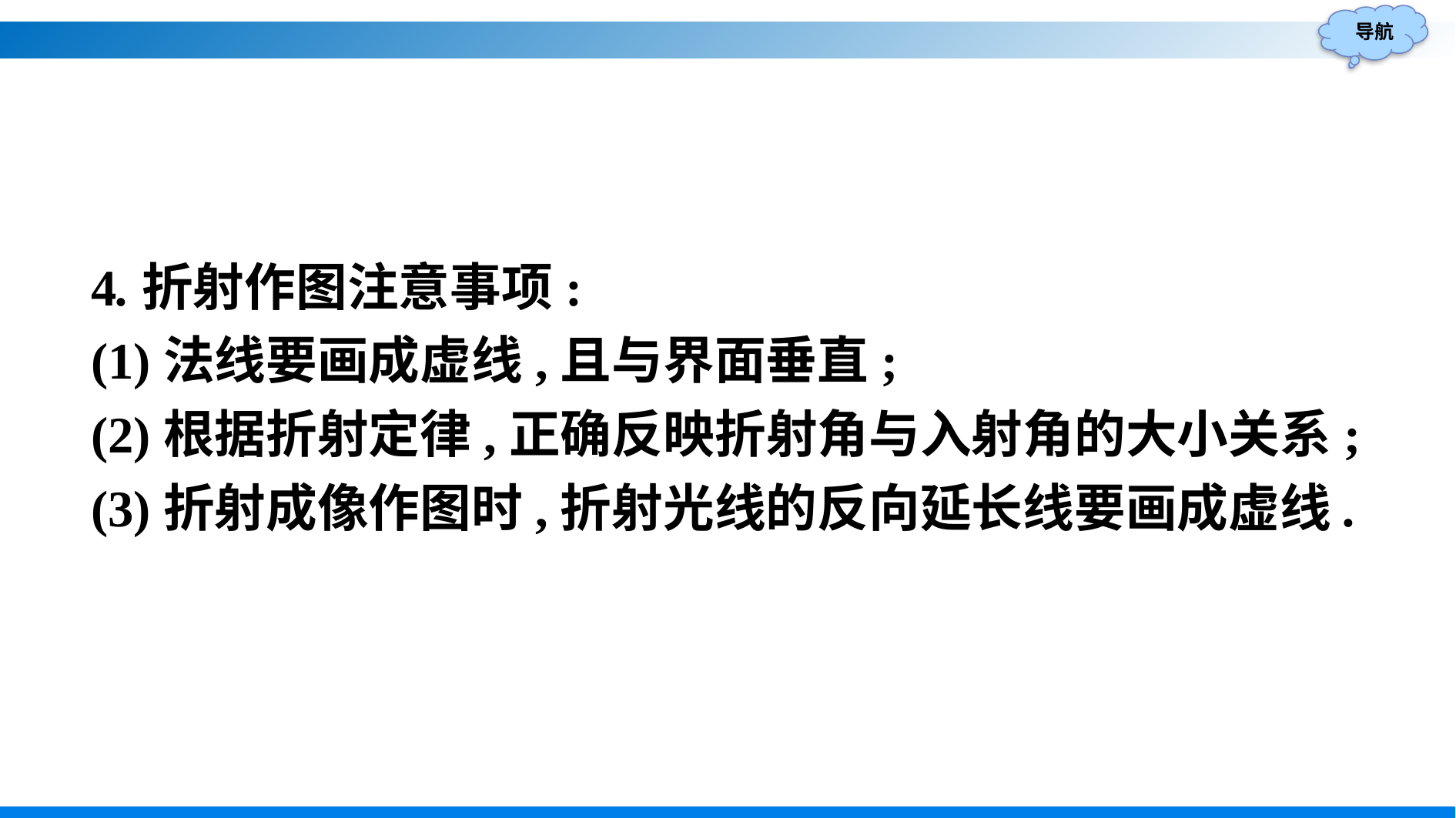

4.折射作图注意事项:
(1)法线要画成虚线,且与界面垂直;
(2)根据折射定律,正确反映折射角与入射角的大小关系;
(3)折射成像作图时,折射光线的反向延长线要画成虚线.